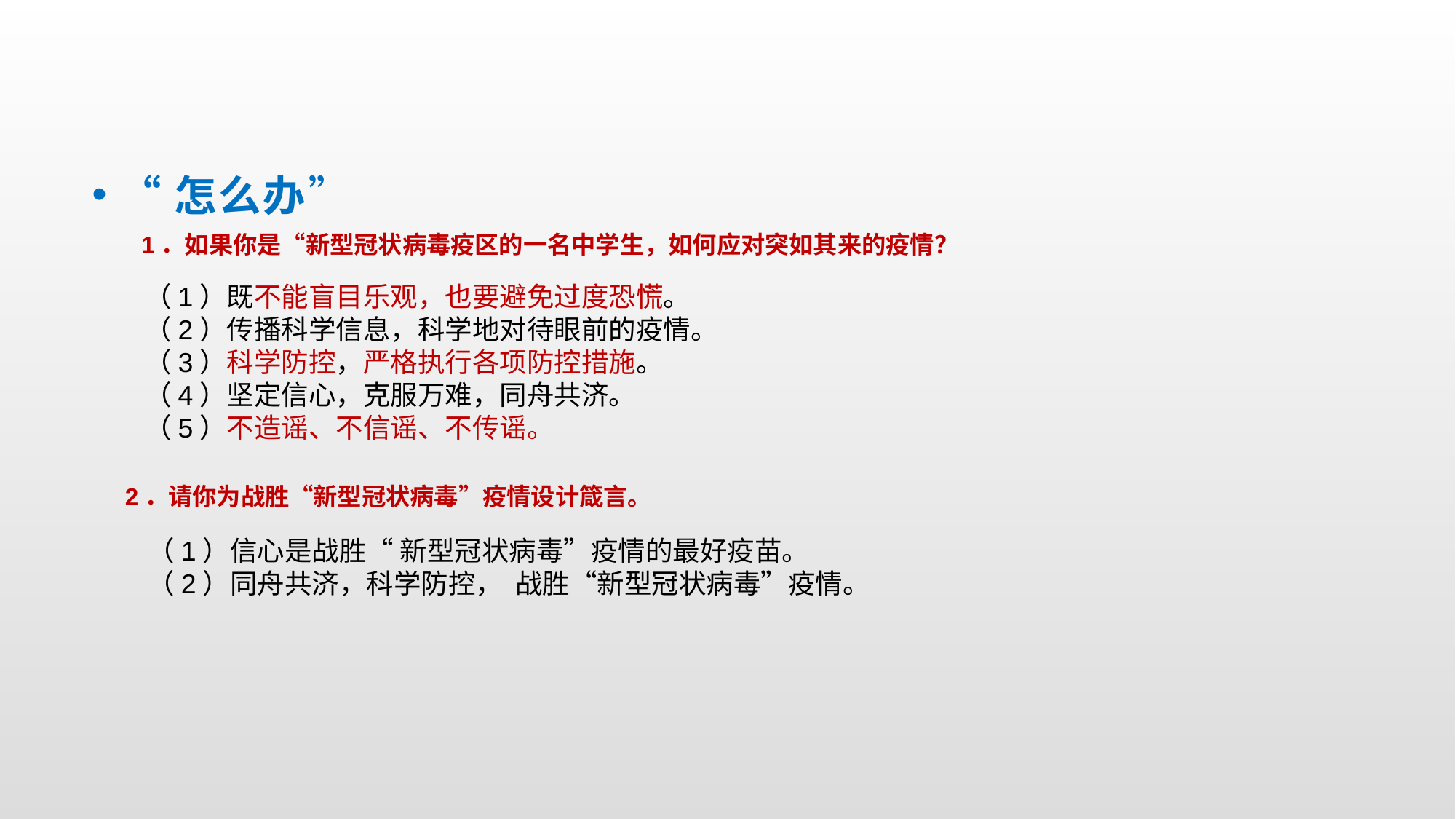

“怎么办”
1．如果你是“新型冠状病毒疫区的一名中学生，如何应对突如其来的疫情？
（1）既不能盲目乐观，也要避免过度恐慌。
（2）传播科学信息，科学地对待眼前的疫情。
（3）科学防控，严格执行各项防控措施。
（4）坚定信心，克服万难，同舟共济。
（5）不造谣、不信谣、不传谣。
2．请你为战胜“新型冠状病毒”疫情设计箴言。
（1）信心是战胜“ 新型冠状病毒”疫情的最好疫苗。
（2）同舟共济，科学防控，  战胜“新型冠状病毒”疫情。